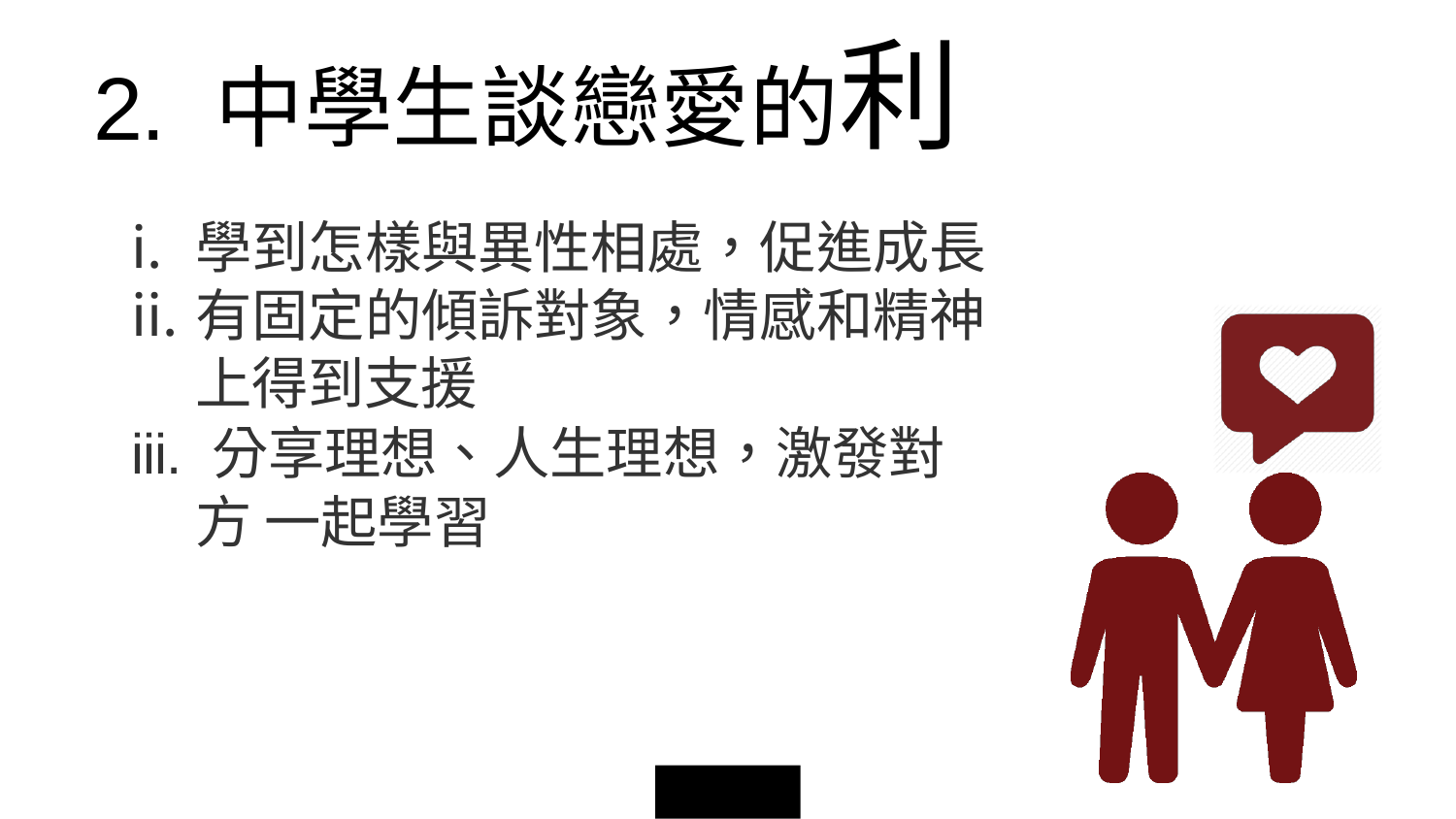

# 2. 中學生談戀愛的利
學到怎樣與異性相處，促進成長
有固定的傾訴對象，情感和精神 上得到支援
iii. 分享理想、人生理想，激發對方 一起學習